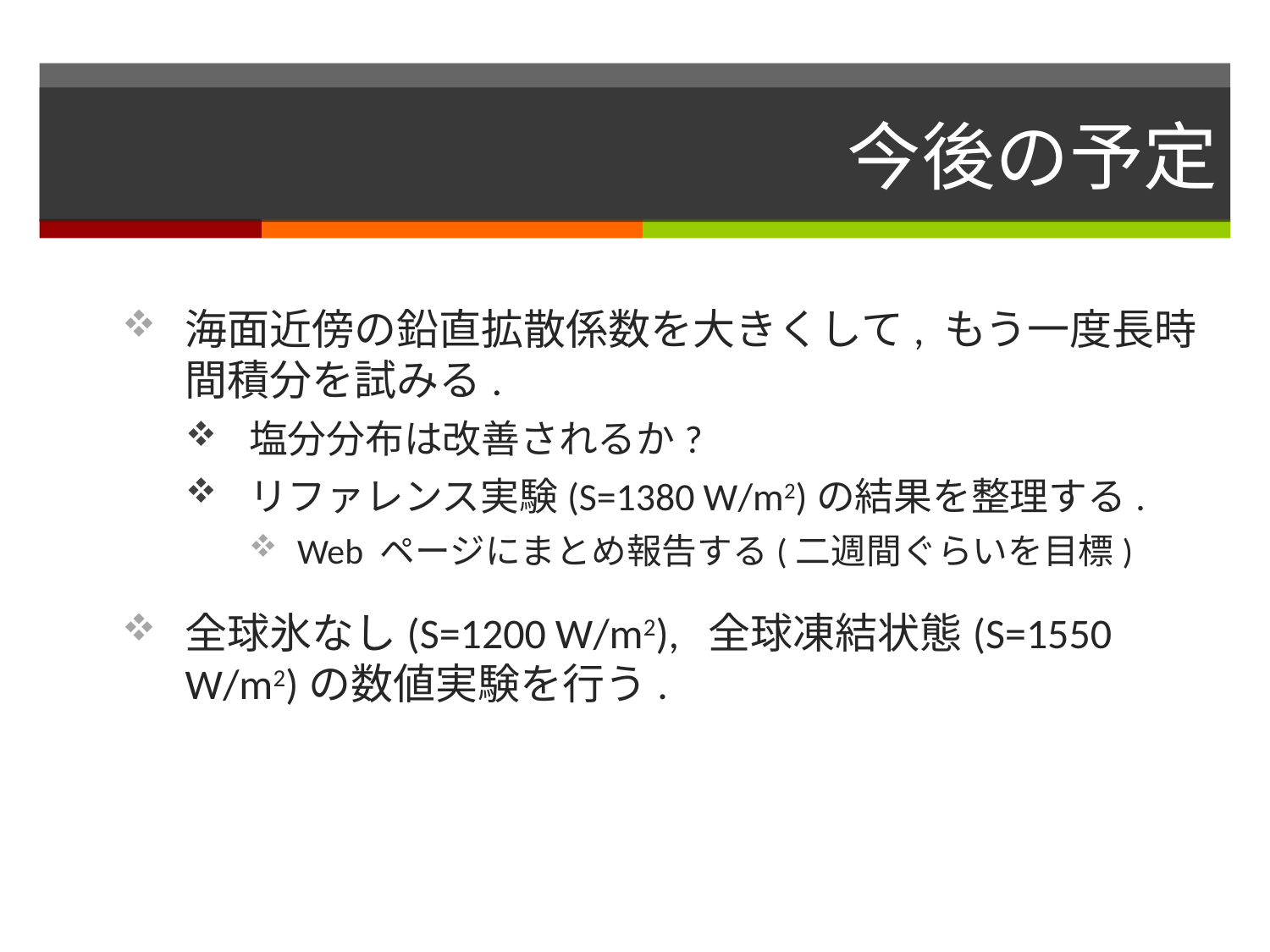

# 今後の予定
海面近傍の鉛直拡散係数を大きくして, もう一度長時間積分を試みる.
塩分分布は改善されるか?
リファレンス実験(S=1380 W/m2)の結果を整理する.
Web ページにまとめ報告する(二週間ぐらいを目標)
全球氷なし(S=1200 W/m2),  全球凍結状態(S=1550 W/m2)の数値実験を行う.